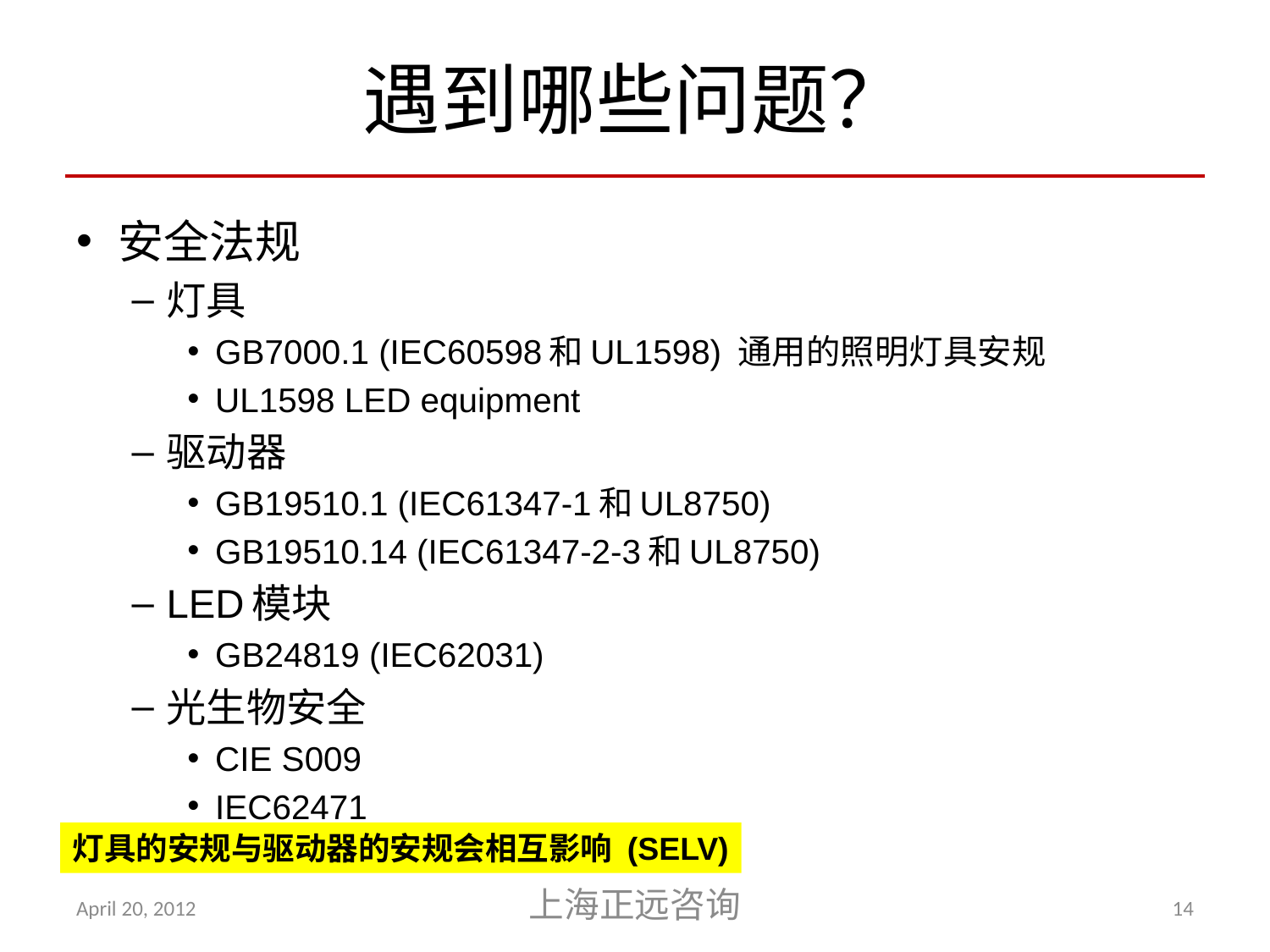

# 遇到哪些问题？
安全法规
灯具
GB7000.1 (IEC60598和UL1598) 通用的照明灯具安规
UL1598 LED equipment
驱动器
GB19510.1 (IEC61347-1和UL8750)
GB19510.14 (IEC61347-2-3和UL8750)
LED模块
GB24819 (IEC62031)
光生物安全
CIE S009
IEC62471
灯具的安规与驱动器的安规会相互影响 (SELV)
April 20, 2012
上海正远咨询
14